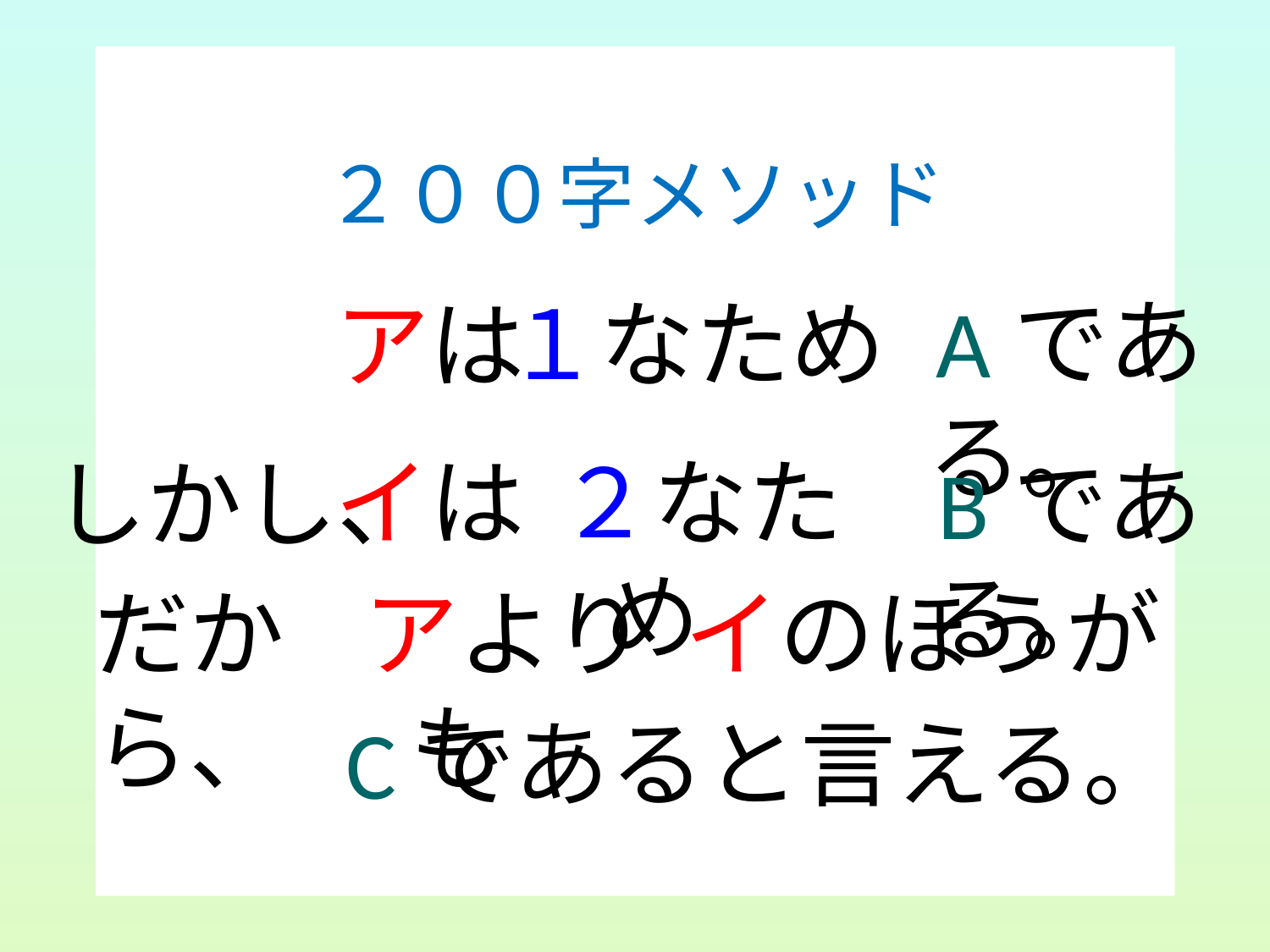

２００字メソッド

Aである。
１なため
アは
２なため
イは
しかし、
Bである。
だから、
アよりも
イのほうが
Cであると言える。